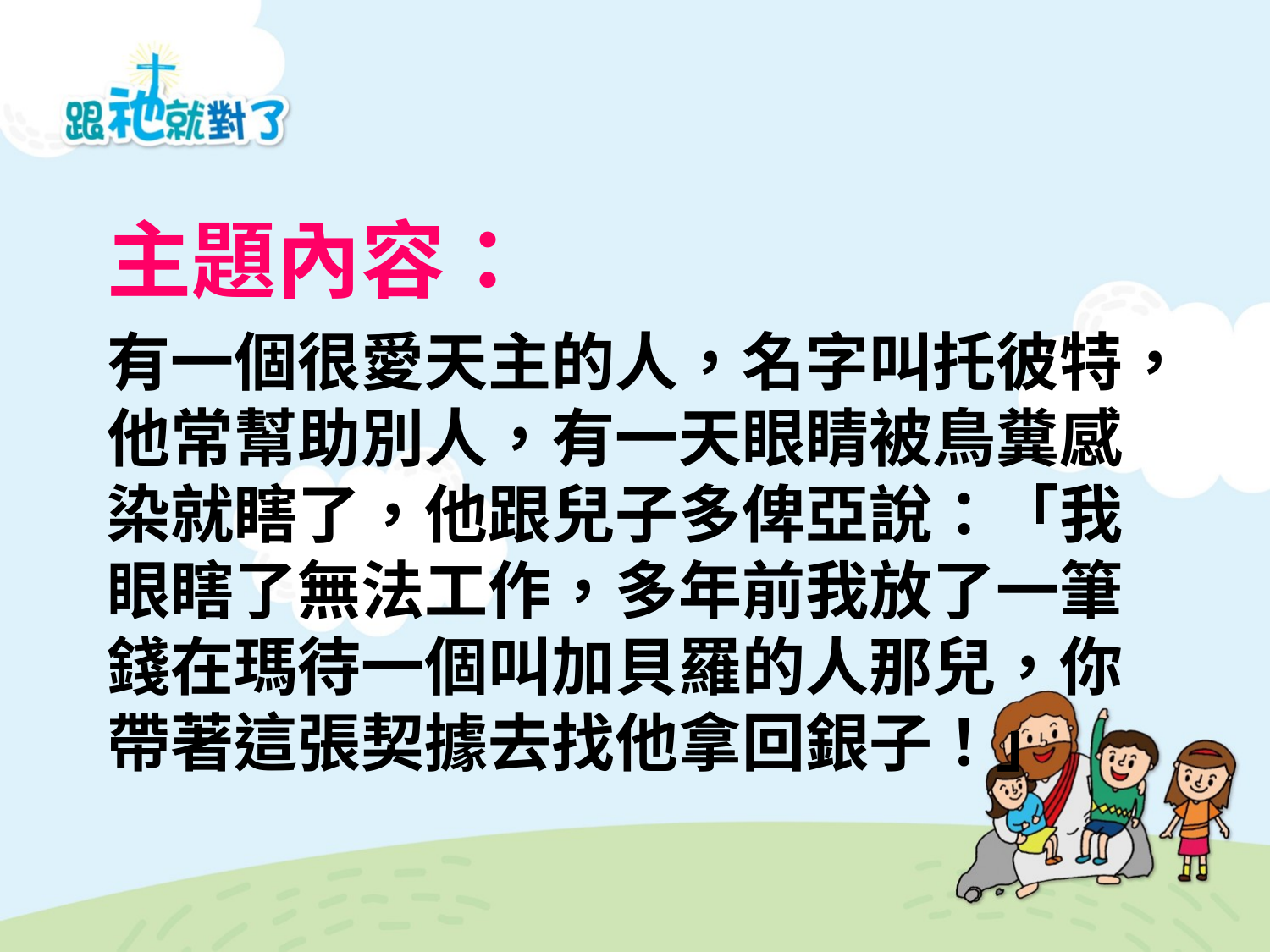

主題內容：
有一個很愛天主的人，名字叫托彼特，他常幫助別人，有一天眼睛被鳥糞感染就瞎了，他跟兒子多俾亞說：「我眼瞎了無法工作，多年前我放了一筆錢在瑪待一個叫加貝羅的人那兒，你帶著這張契據去找他拿回銀子！」